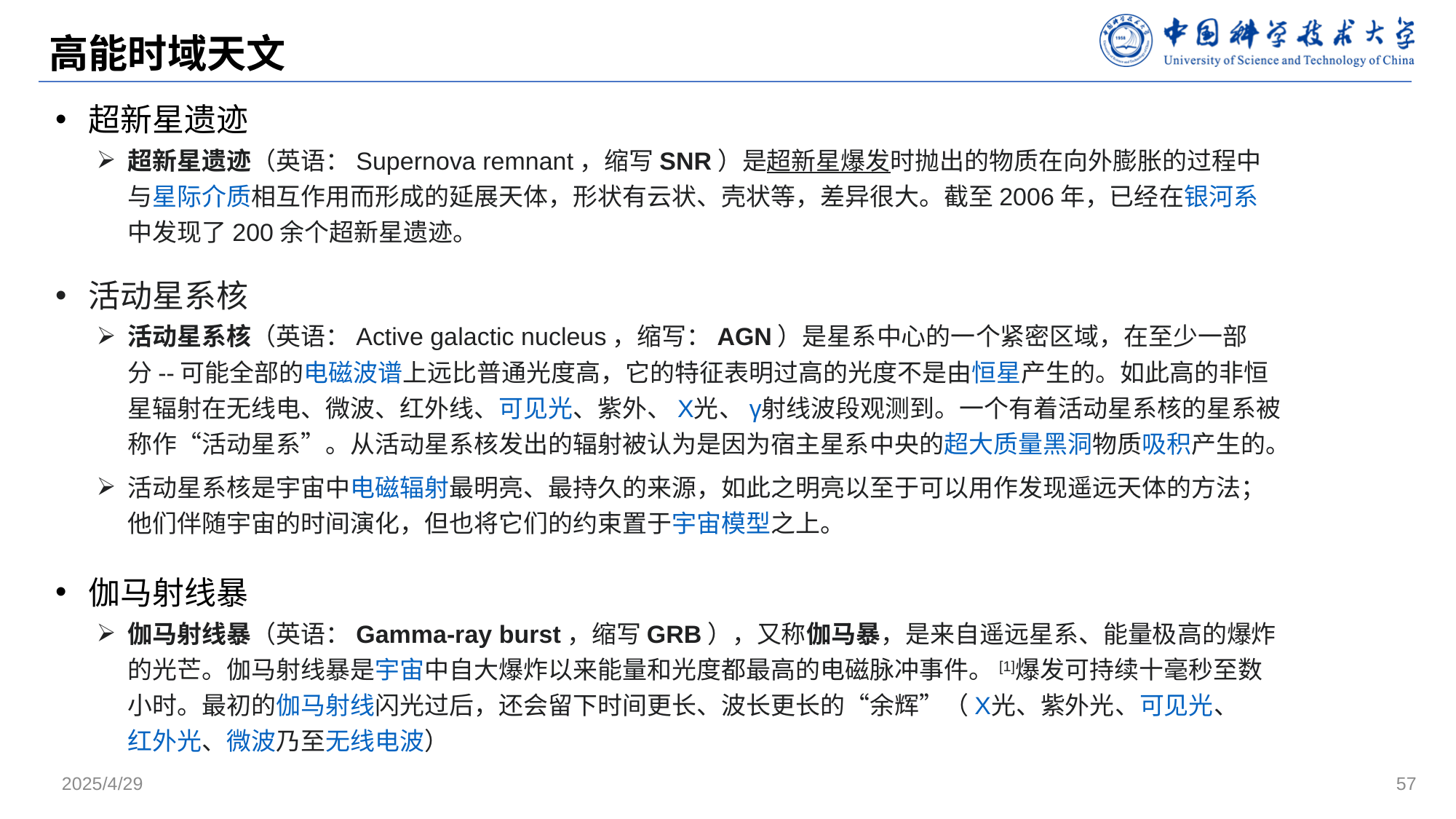

# 高能时域天文
超新星遗迹
超新星遗迹（英语：Supernova remnant，缩写SNR）是超新星爆发时抛出的物质在向外膨胀的过程中与星际介质相互作用而形成的延展天体，形状有云状、壳状等，差异很大。截至2006年，已经在银河系中发现了200余个超新星遗迹。
活动星系核
活动星系核（英语：Active galactic nucleus，缩写：AGN）是星系中心的一个紧密区域，在至少一部分--可能全部的电磁波谱上远比普通光度高，它的特征表明过高的光度不是由恒星产生的。如此高的非恒星辐射在无线电、微波、红外线、可见光、紫外、X光、γ射线波段观测到。一个有着活动星系核的星系被称作“活动星系”。从活动星系核发出的辐射被认为是因为宿主星系中央的超大质量黑洞物质吸积产生的。
活动星系核是宇宙中电磁辐射最明亮、最持久的来源，如此之明亮以至于可以用作发现遥远天体的方法；他们伴随宇宙的时间演化，但也将它们的约束置于宇宙模型之上。
伽马射线暴
伽马射线暴（英语：Gamma-ray burst，缩写GRB），又称伽马暴，是来自遥远星系、能量极高的爆炸的光芒。伽马射线暴是宇宙中自大爆炸以来能量和光度都最高的电磁脉冲事件。[1]爆发可持续十毫秒至数小时。最初的伽马射线闪光过后，还会留下时间更长、波长更长的“余辉”（X光、紫外光、可见光、红外光、微波乃至无线电波）
2025/4/29
57